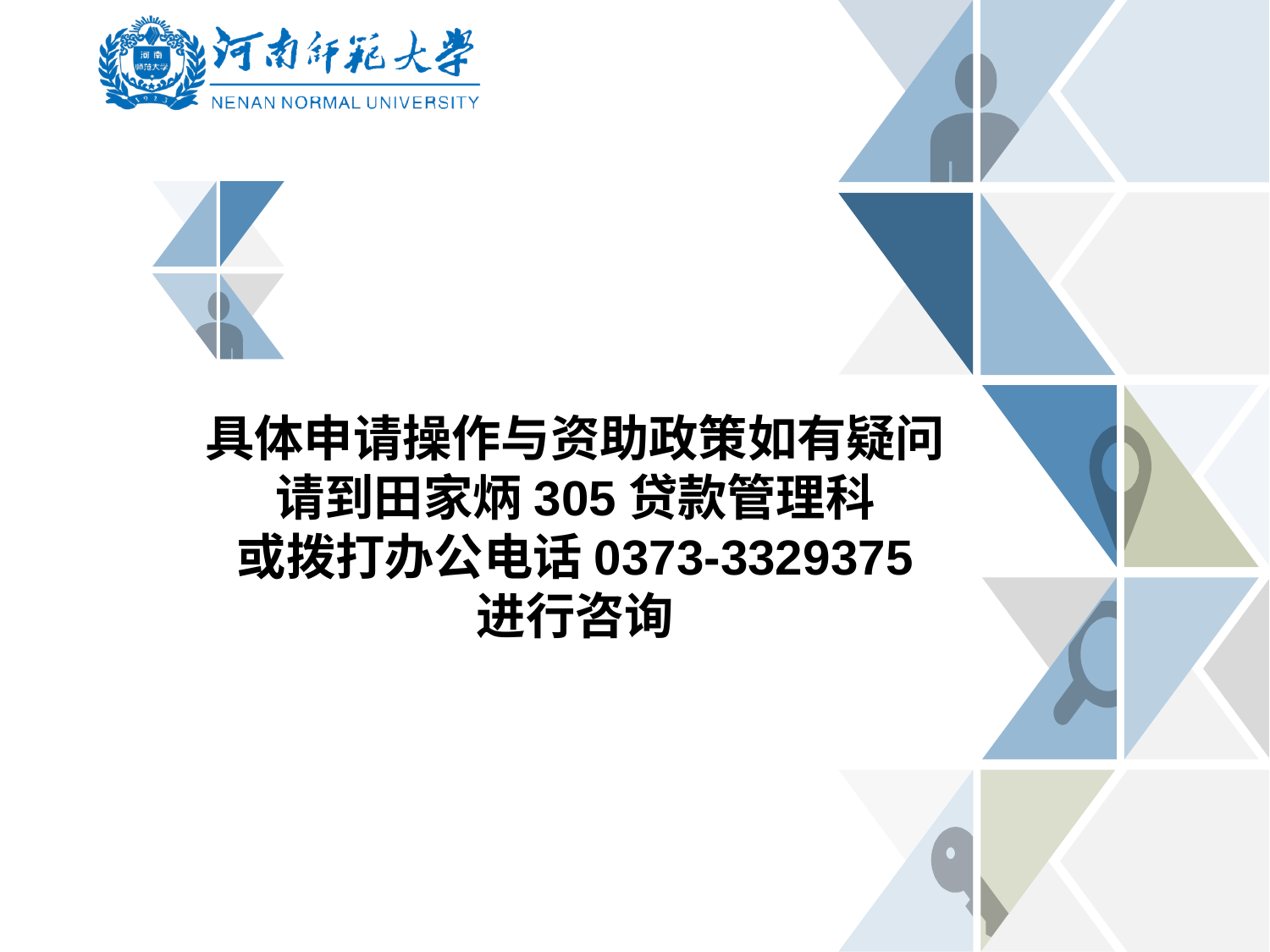

具体申请操作与资助政策如有疑问
请到田家炳305贷款管理科
或拨打办公电话0373-3329375
进行咨询